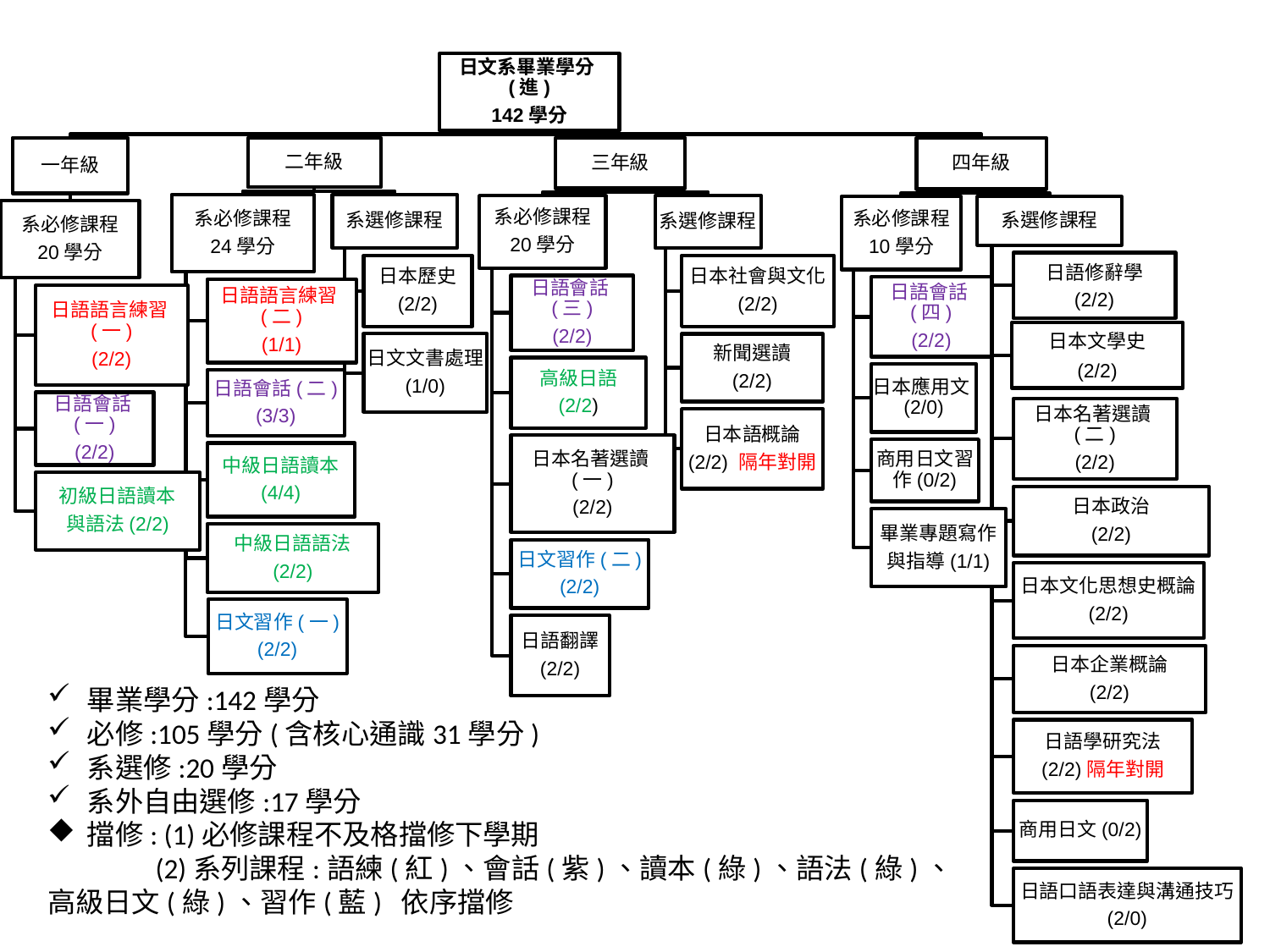

日文系畢業學分(進)
142學分
一年級
系必修課程
20學分
日語語言練習(一)
(2/2)
日語會話(一)
(2/2)
初級日語讀本
與語法(2/2)
二年級
系必修課程
24學分
日語語言練習(二)
(1/1)
日語會話(二)
(3/3)
中級日語讀本
(4/4)
中級日語語法
(2/2)
日文習作(一)
(2/2)
系選修課程
日本歷史
(2/2)
日文文書處理
(1/0)
三年級
系必修課程
20學分
日語會話(三)
(2/2)
高級日語
(2/2)
日本名著選讀(一)
(2/2)
日文習作(二)
(2/2)
日語翻譯
(2/2)
系選修課程
日本社會與文化
(2/2)
新聞選讀
(2/2)
日本語概論
(2/2) 隔年對開
四年級
系必修課程
10學分
日語會話(四)
(2/2)
日本應用文(2/0)
商用日文習作(0/2)
畢業專題寫作
與指導(1/1)
系選修課程
日語修辭學
(2/2)
日本文學史
(2/2)
日本名著選讀(二)
(2/2)
日本政治
(2/2)
日本文化思想史概論
(2/2)
日本企業概論
(2/2)
日語學研究法
(2/2)隔年對開
商用日文(0/2)
日語口語表達與溝通技巧
(2/0)
畢業學分:142學分
必修:105學分(含核心通識31學分)
系選修:20學分
系外自由選修:17學分
擋修: (1)必修課程不及格擋修下學期
                 (2)系列課程:語練(紅)、會話(紫)、讀本(綠)、語法(綠)、高級日文(綠)、習作(藍)  依序擋修